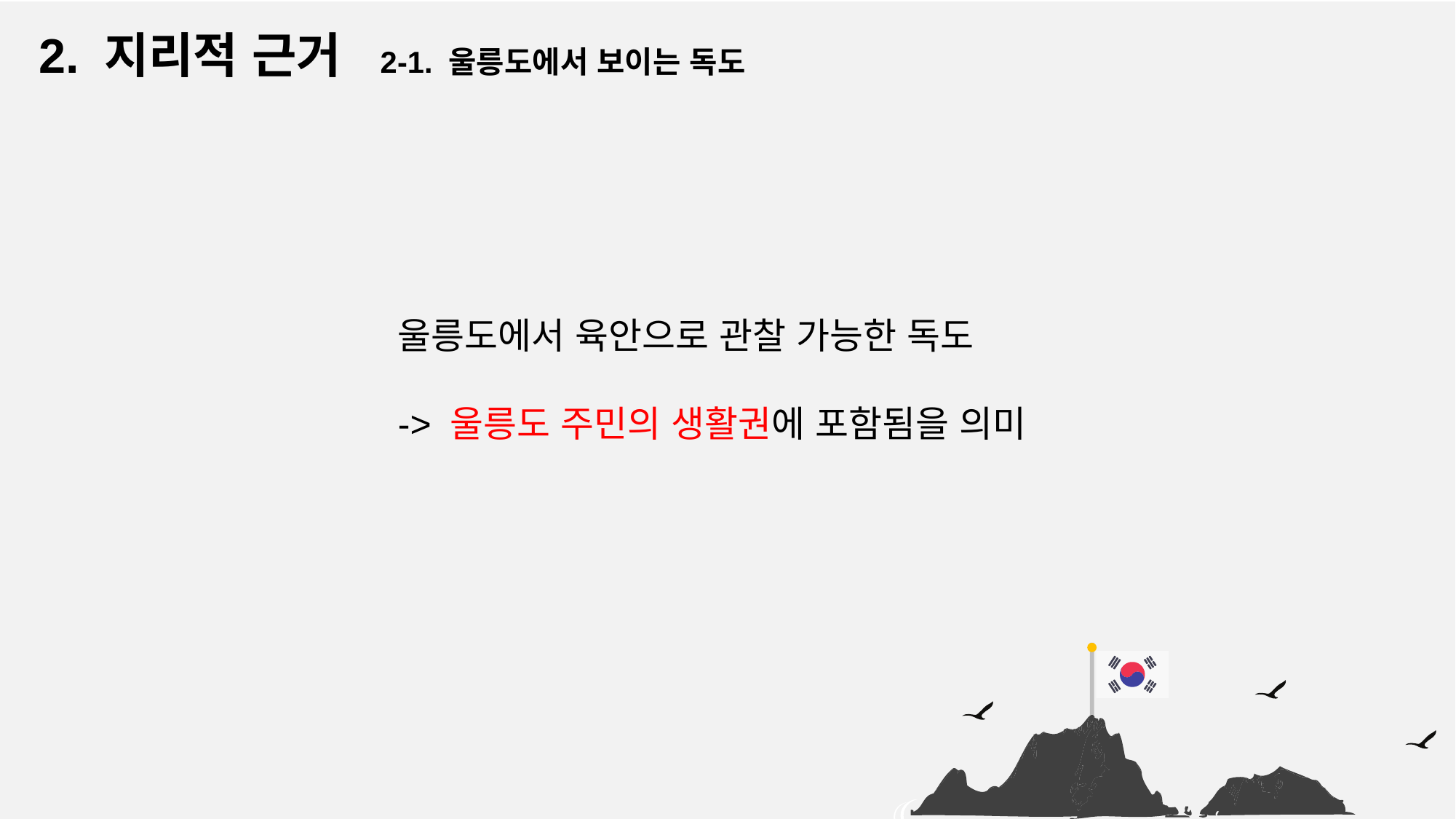

2. 지리적 근거  2-1. 울릉도에서 보이는 독도
울릉도에서 육안으로 관찰 가능한 독도

-> 울릉도 주민의 생활권에 포함됨을 의미